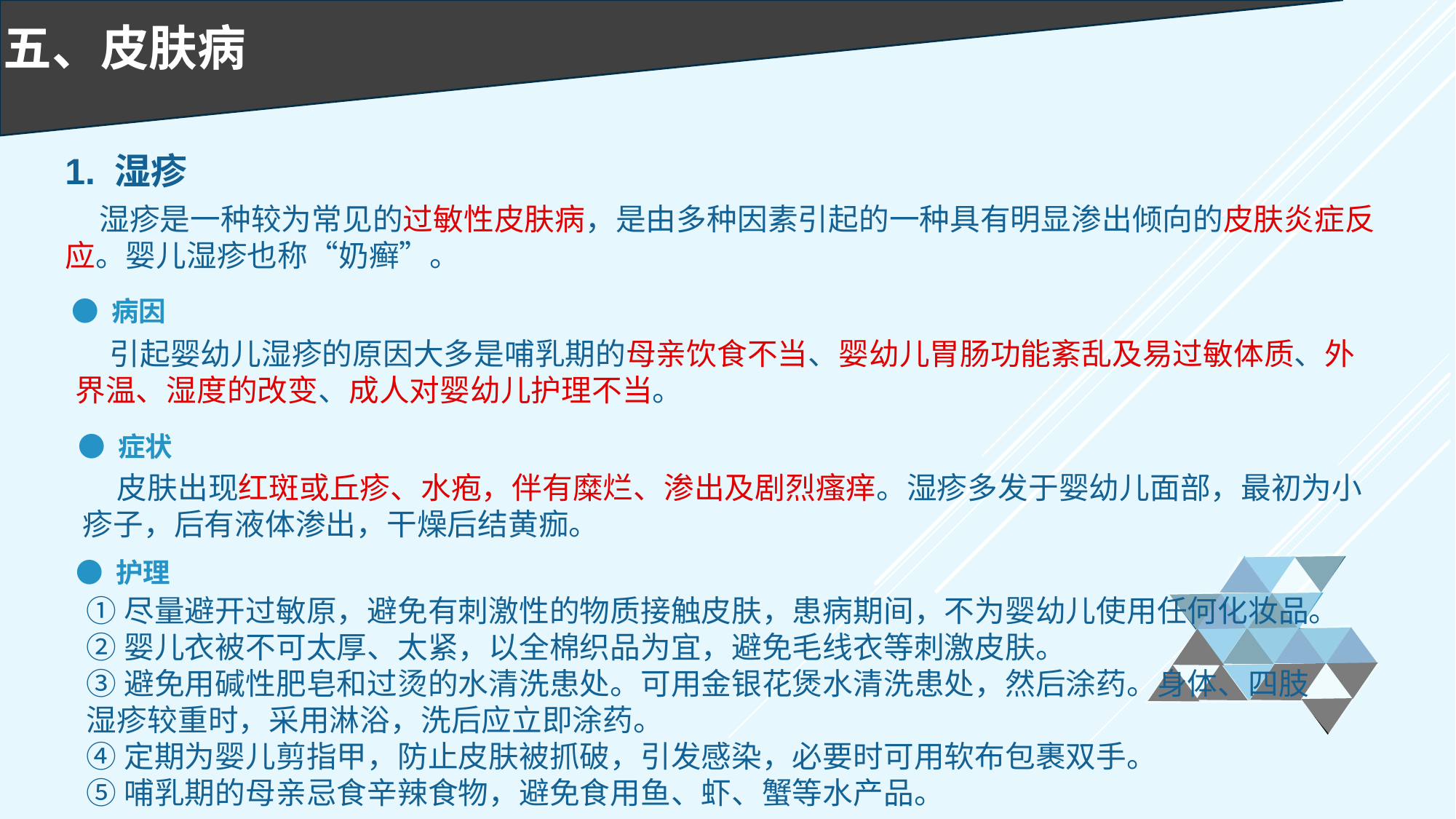

五、皮肤病

1. 湿疹
    湿疹是一种较为常见的过敏性皮肤病，是由多种因素引起的一种具有明显渗出倾向的皮肤炎症反应。婴儿湿疹也称“奶癣”。
● 病因
    引起婴幼儿湿疹的原因大多是哺乳期的母亲饮食不当、婴幼儿胃肠功能紊乱及易过敏体质、外界温、湿度的改变、成人对婴幼儿护理不当。

● 症状
    皮肤出现红斑或丘疹、水疱，伴有糜烂、渗出及剧烈瘙痒。湿疹多发于婴幼儿面部，最初为小疹子，后有液体渗出，干燥后结黄痂。
● 护理
①尽量避开过敏原，避免有刺激性的物质接触皮肤，患病期间，不为婴幼儿使用任何化妆品。
②婴儿衣被不可太厚、太紧，以全棉织品为宜，避免毛线衣等刺激皮肤。
③避免用碱性肥皂和过烫的水清洗患处。可用金银花煲水清洗患处，然后涂药。身体、四肢湿疹较重时，采用淋浴，洗后应立即涂药。
④定期为婴儿剪指甲，防止皮肤被抓破，引发感染，必要时可用软布包裹双手。
⑤哺乳期的母亲忌食辛辣食物，避免食用鱼、虾、蟹等水产品。